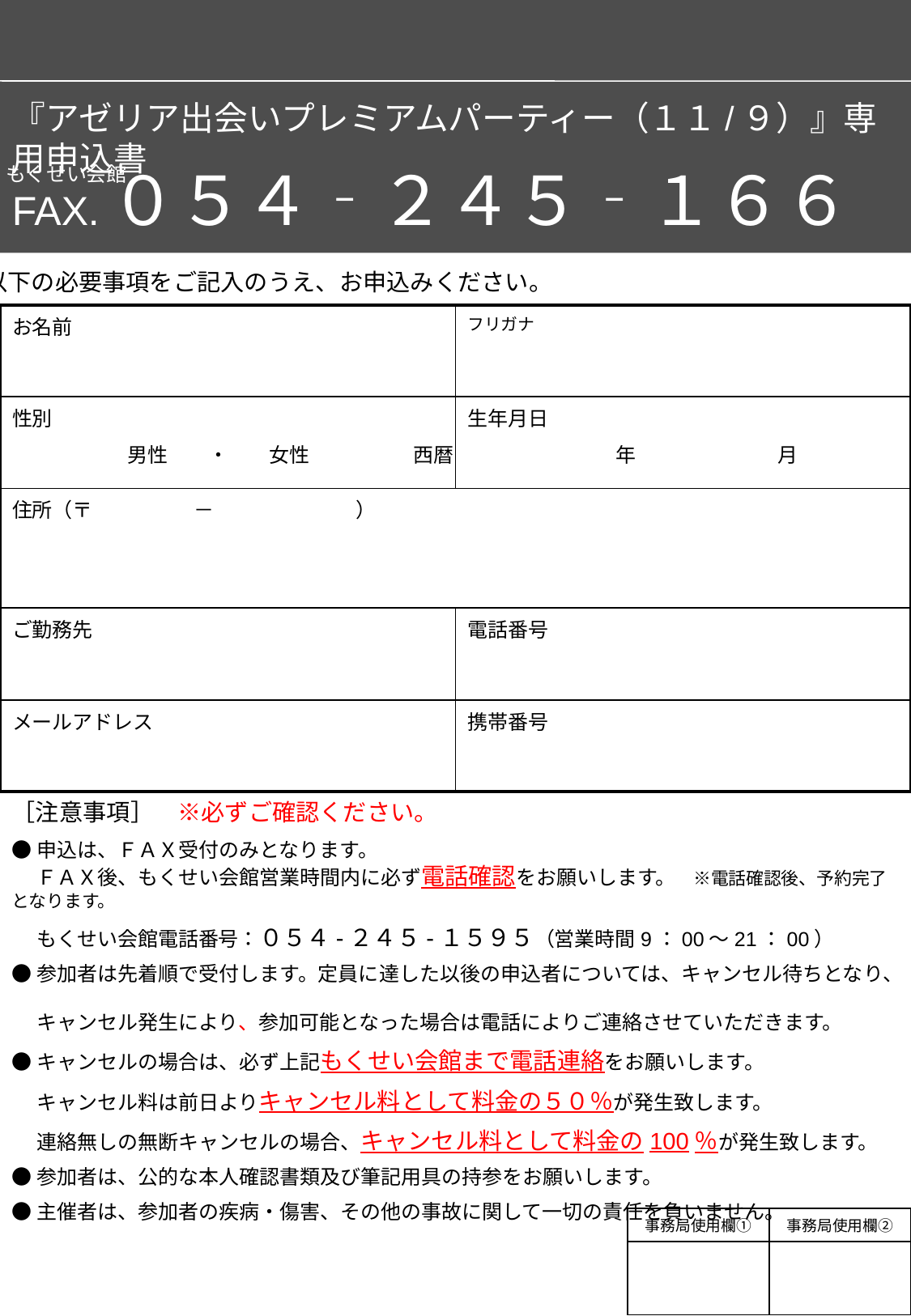

『アゼリア出会いプレミアムパーティー（１１/９）』専用申込書
FAX.０５４‐２４５‐１６６９
もくせい会館
以下の必要事項をご記入のうえ、お申込みください。
| お名前 | フリガナ |
| --- | --- |
| 性別 | 生年月日 |
| 住所（〒　　　　　－　　　　　　　） |  |
| ご勤務先 | 電話番号 |
| メールアドレス | 携帯番号 |
男性　　・　　女性
西暦　　　　　　　　年　　　　　　　月　　　　　　　日
［注意事項］　※必ずご確認ください。
●申込は、ＦＡＸ受付のみとなります。
　 ＦＡＸ後、もくせい会館営業時間内に必ず電話確認をお願いします。　※電話確認後、予約完了となります。
　 もくせい会館電話番号：０５４-２４５-１５９５（営業時間9：00～21：00）
●参加者は先着順で受付します。定員に達した以後の申込者については、キャンセル待ちとなり、
　 キャンセル発生により、参加可能となった場合は電話によりご連絡させていただきます。
●キャンセルの場合は、必ず上記もくせい会館まで電話連絡をお願いします。
　 キャンセル料は前日よりキャンセル料として料金の５０％が発生致します。
　 連絡無しの無断キャンセルの場合、キャンセル料として料金の100％が発生致します。
●参加者は、公的な本人確認書類及び筆記用具の持参をお願いします。
●主催者は、参加者の疾病・傷害、その他の事故に関して一切の責任を負いません。
| 事務局使用欄① | 事務局使用欄② |
| --- | --- |
|  |  |